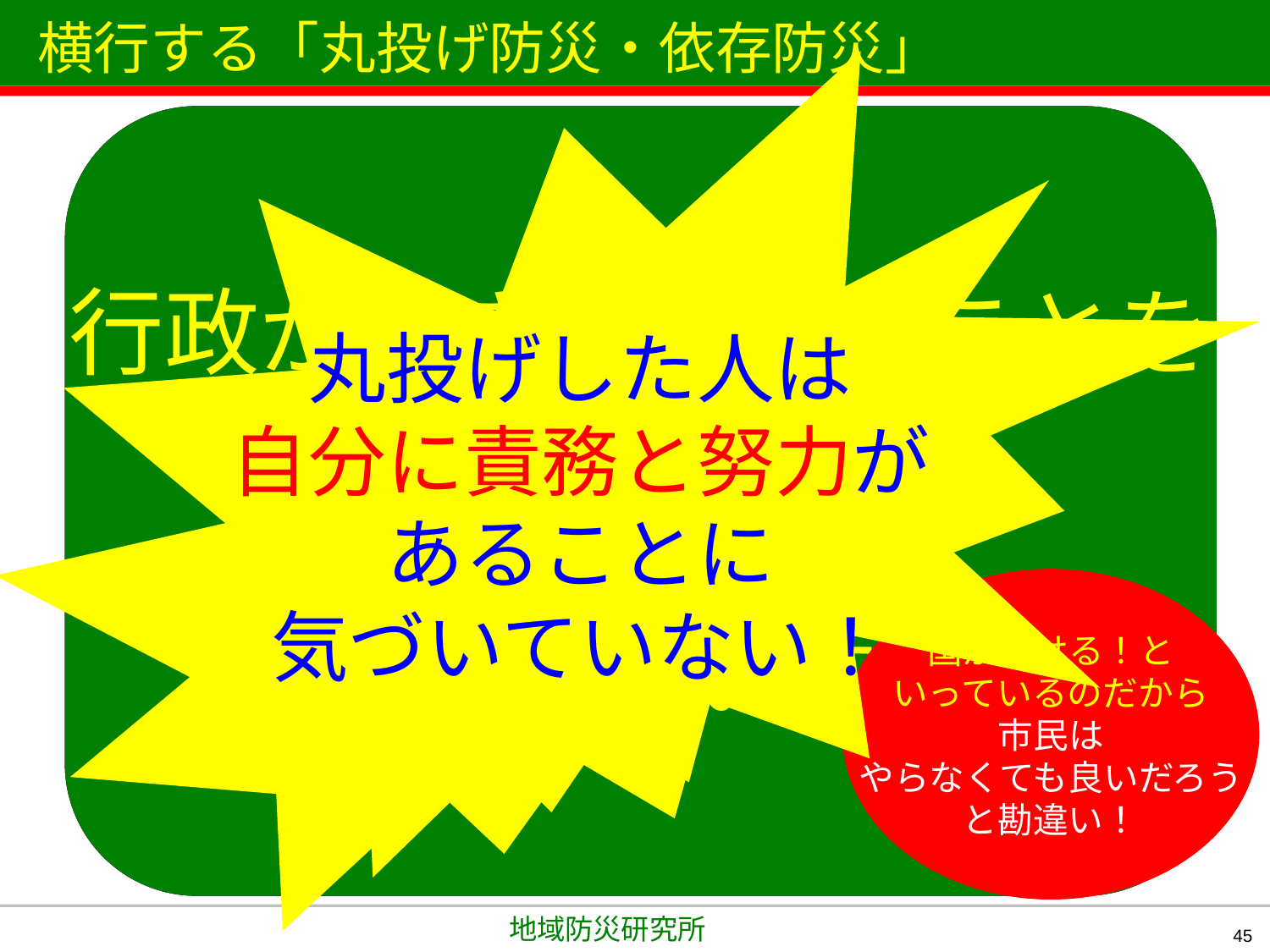

# 横行する「丸投げ防災・依存防災」
丸投げした人は
自分に責務と努力が
あることに
気づいていない！
助かる意識のない人や
助かる努力をしない人
この人達の「安否確認」なんて
する必要はない!
　『私は大丈夫です！』
自らが発信することが
最も重要！
発信することが出来ない人と
発信しない人
全く違うもの！
普段は何もせず
災害時だから助けろ！
これは都合が良すぎる！

一般市民がやることと
行政がやるべき責務が
混在しすぎている！
行政ができもしないことを
災害対策基本法に
記載するな！
市民は勘違いする！
災害対策基本法
（国の責務）
第三条
国は、国土並びに国民の生命、
身体及び財産を災害から保護
する使命を有することに鑑み、
組織及び機能の全てを挙げて
防災に関し万全の措置を講ずる
責務を有する。
国が助ける！と
いっているのだから
市民は
やらなくても良いだろう
と勘違い！